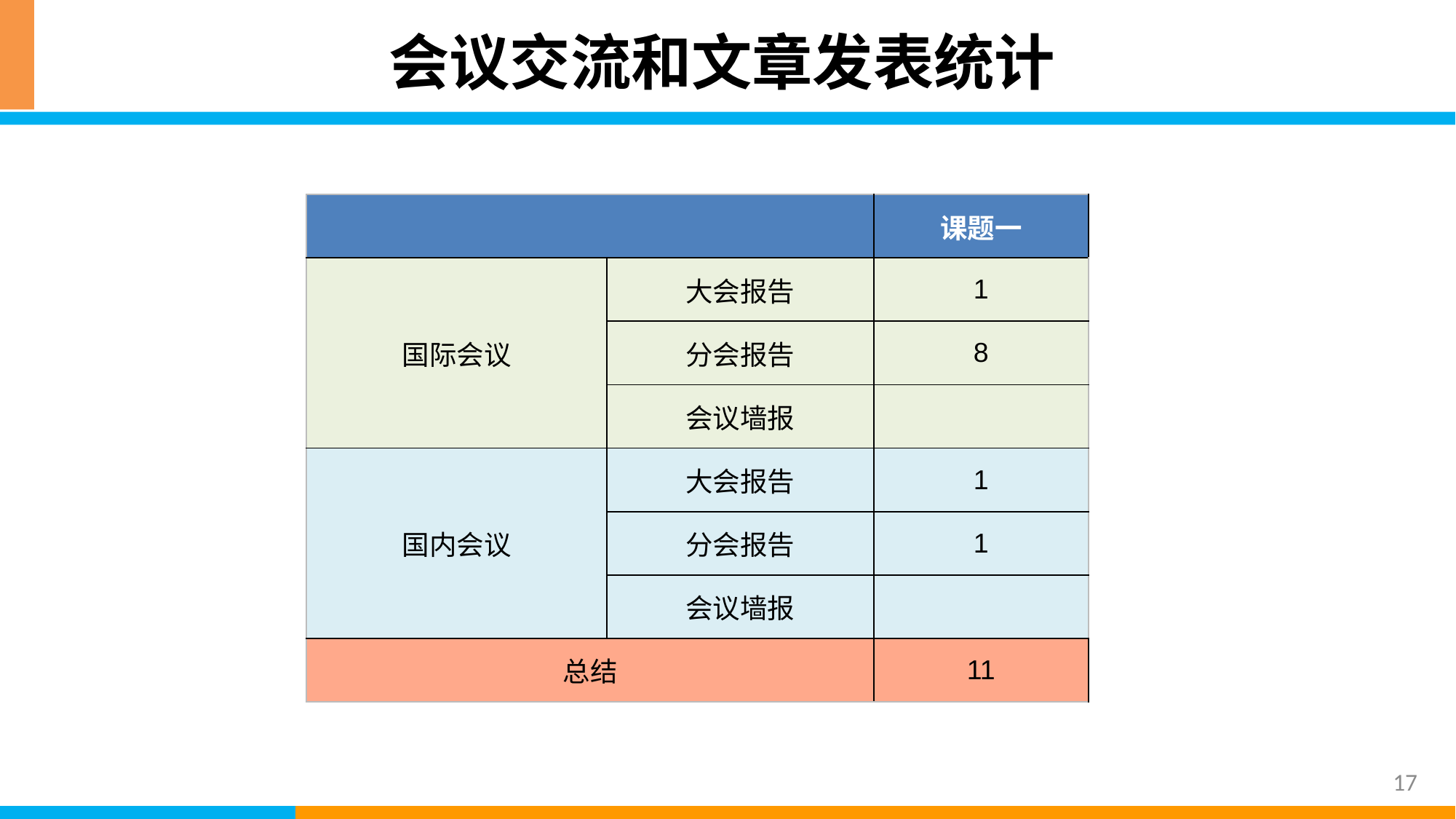

# 会议交流和文章发表统计
|  |  | 课题一 |
| --- | --- | --- |
| 国际会议 | 大会报告 | 1 |
|  | 分会报告 | 8 |
|  | 会议墙报 |  |
| 国内会议 | 大会报告 | 1 |
|  | 分会报告 | 1 |
|  | 会议墙报 |  |
| 总结 |  | 11 |
17